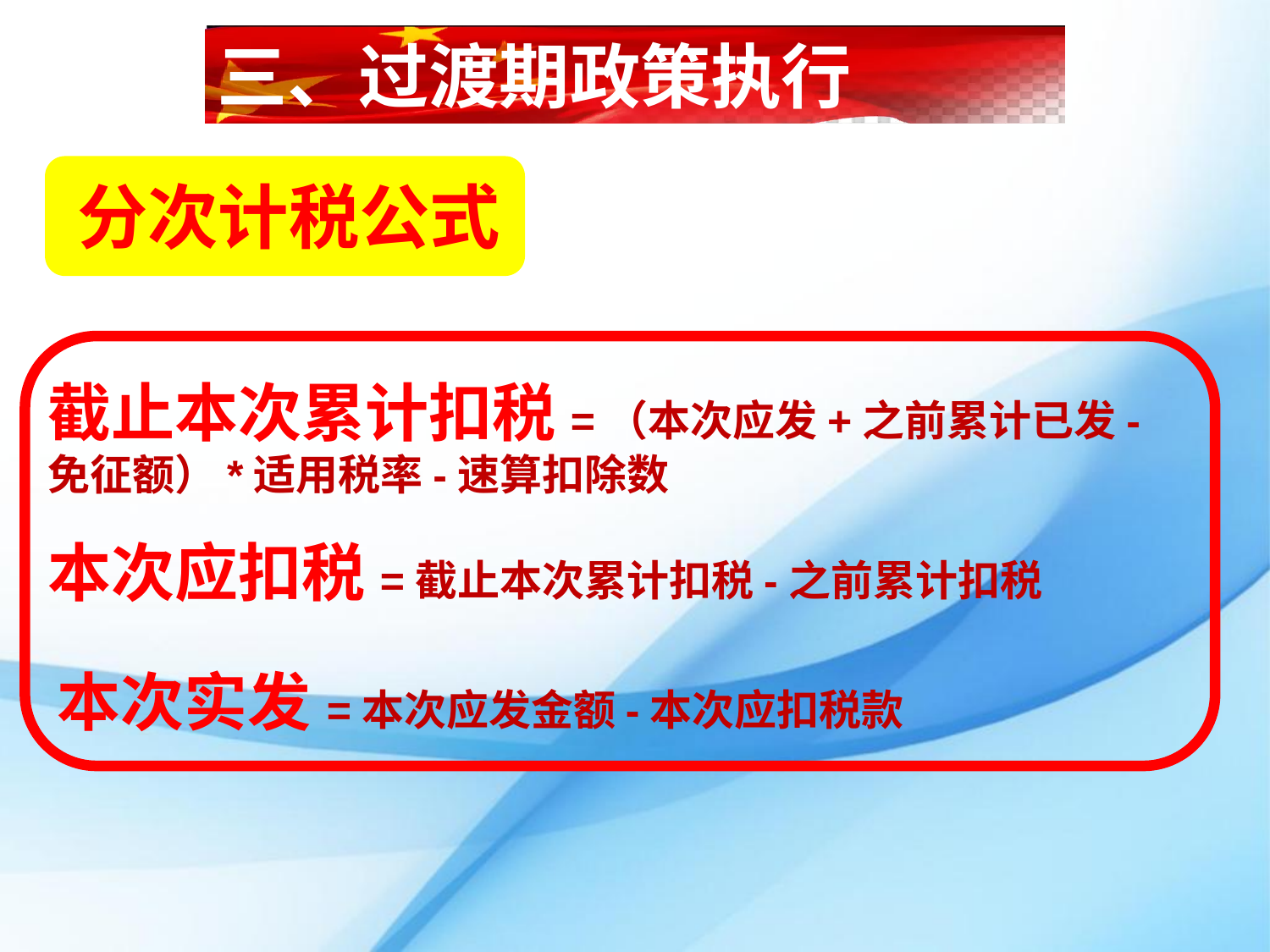

三、过渡期政策执行

分次计税公式

截止本次累计扣税=（本次应发+之前累计已发-免征额）*适用税率-速算扣除数
本次应扣税=截止本次累计扣税-之前累计扣税
本次实发=本次应发金额-本次应扣税款